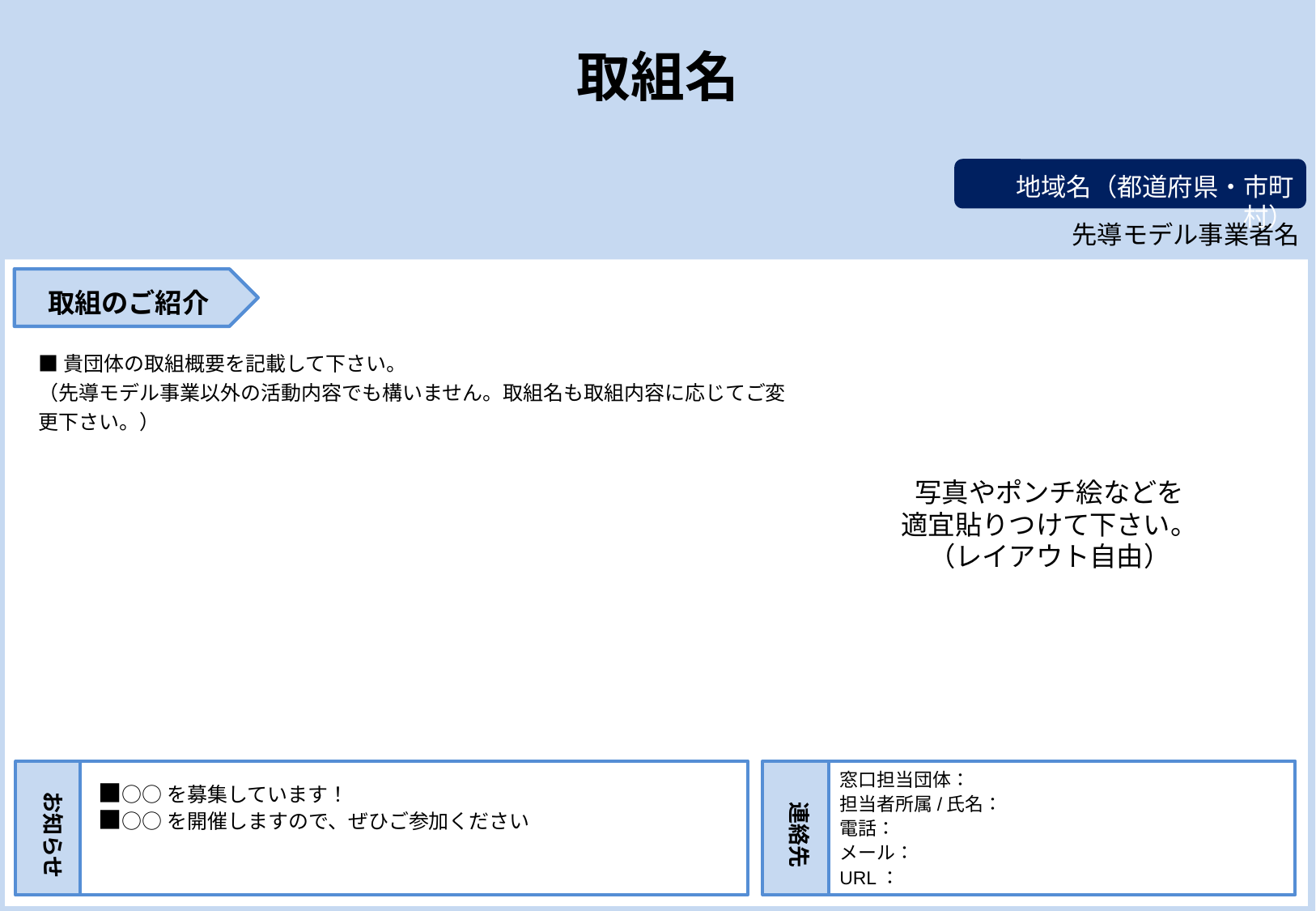

取組名
地域名（都道府県・市町村）
先導モデル事業者名
■貴団体の取組概要を記載して下さい。
（先導モデル事業以外の活動内容でも構いません。取組名も取組内容に応じてご変更下さい。）

写真やポンチ絵などを
適宜貼りつけて下さい。
（レイアウト自由）
窓口担当団体：
担当者所属/氏名：
電話：
メール：
URL：
■○○を募集しています！
■○○を開催しますので、ぜひご参加ください